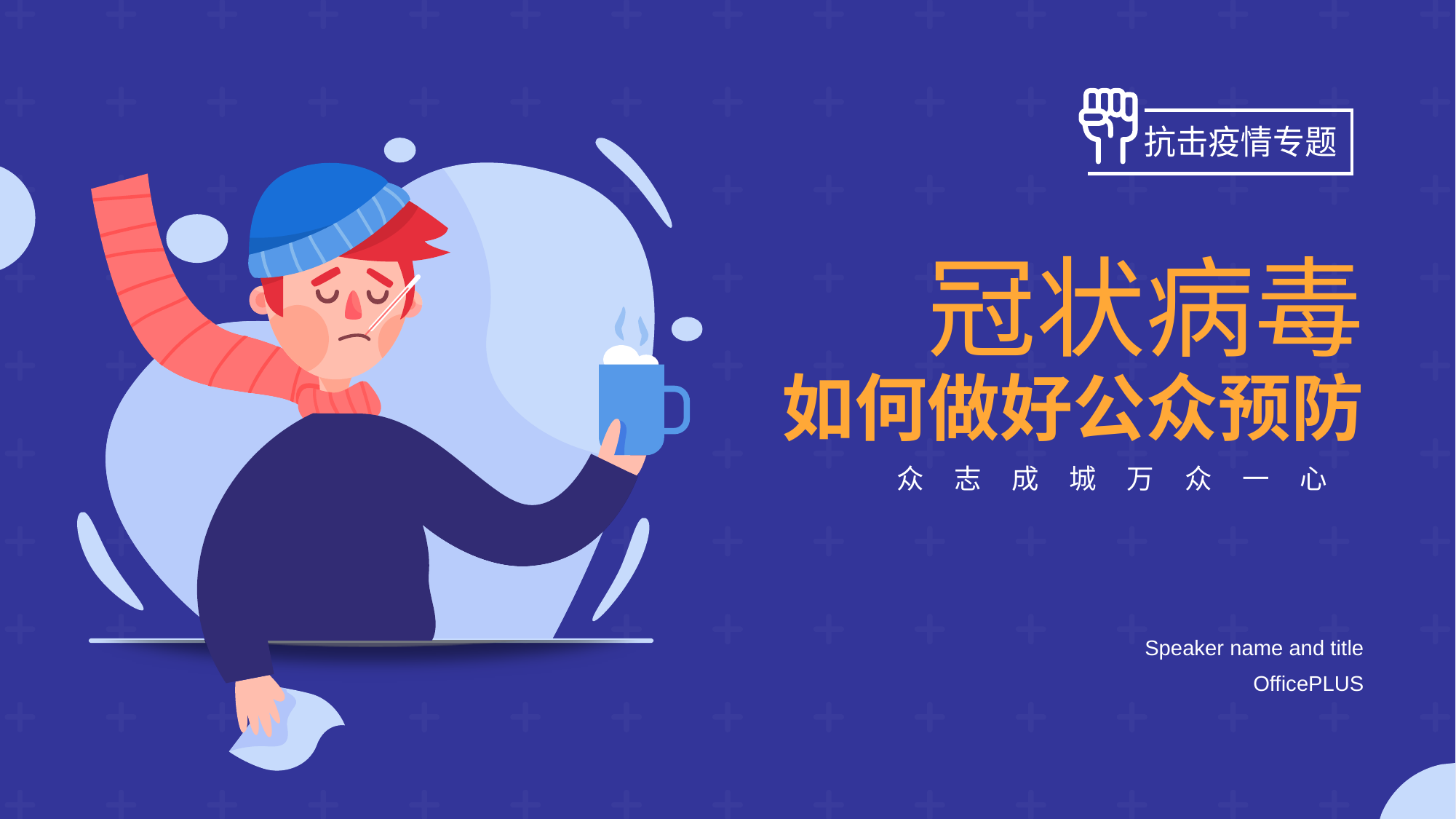

抗击疫情专题
# 冠状病毒 如何做好公众预防
众志成城万众一心
Speaker name and title
OfficePLUS